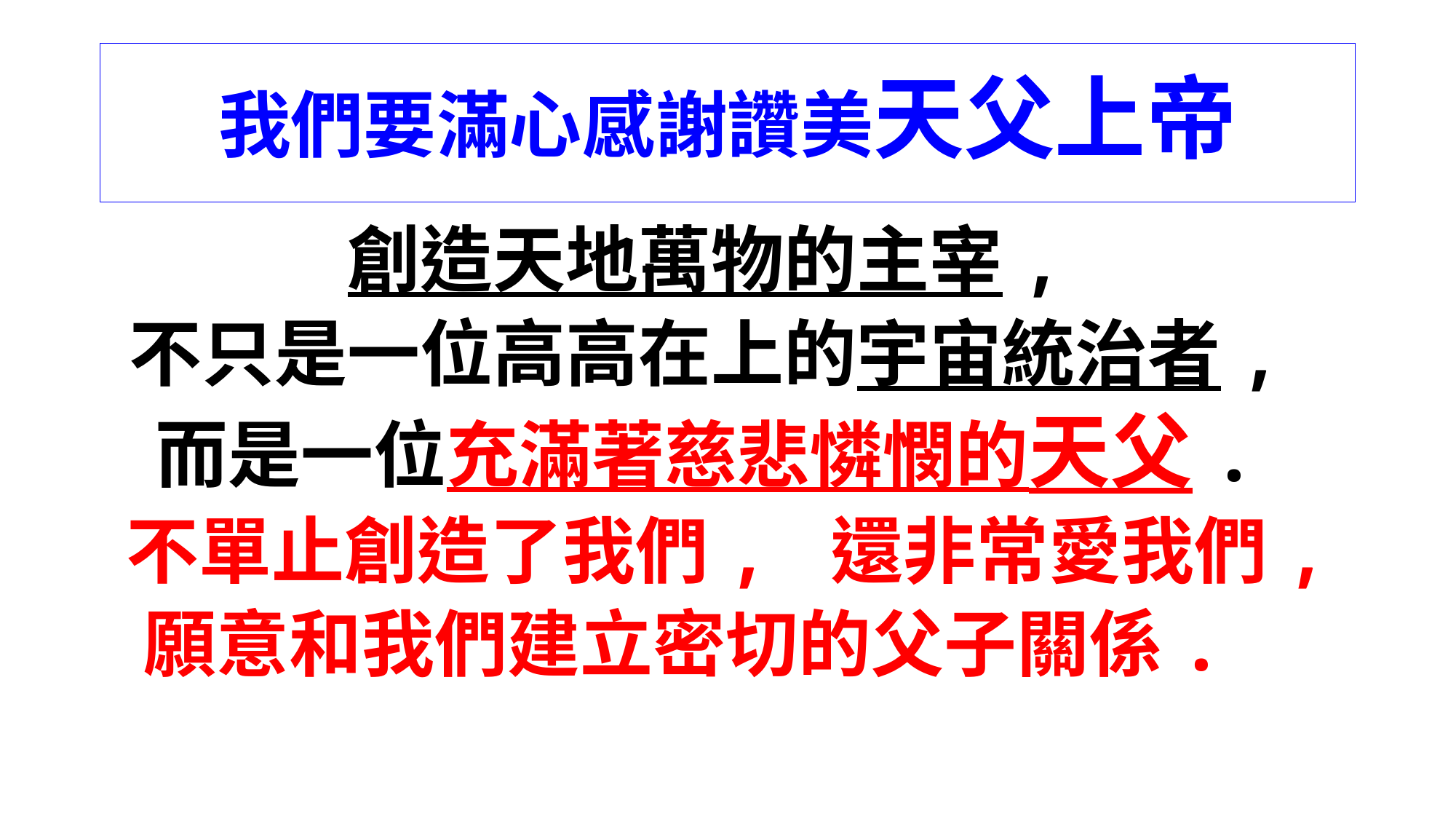

# 我們要滿心感謝讚美天父上帝
創造天地萬物的主宰,
不只是一位高高在上的宇宙統治者,
而是一位充滿著慈悲憐憫的天父.
不單止創造了我們, 還非常愛我們,
願意和我們建立密切的父子關係.